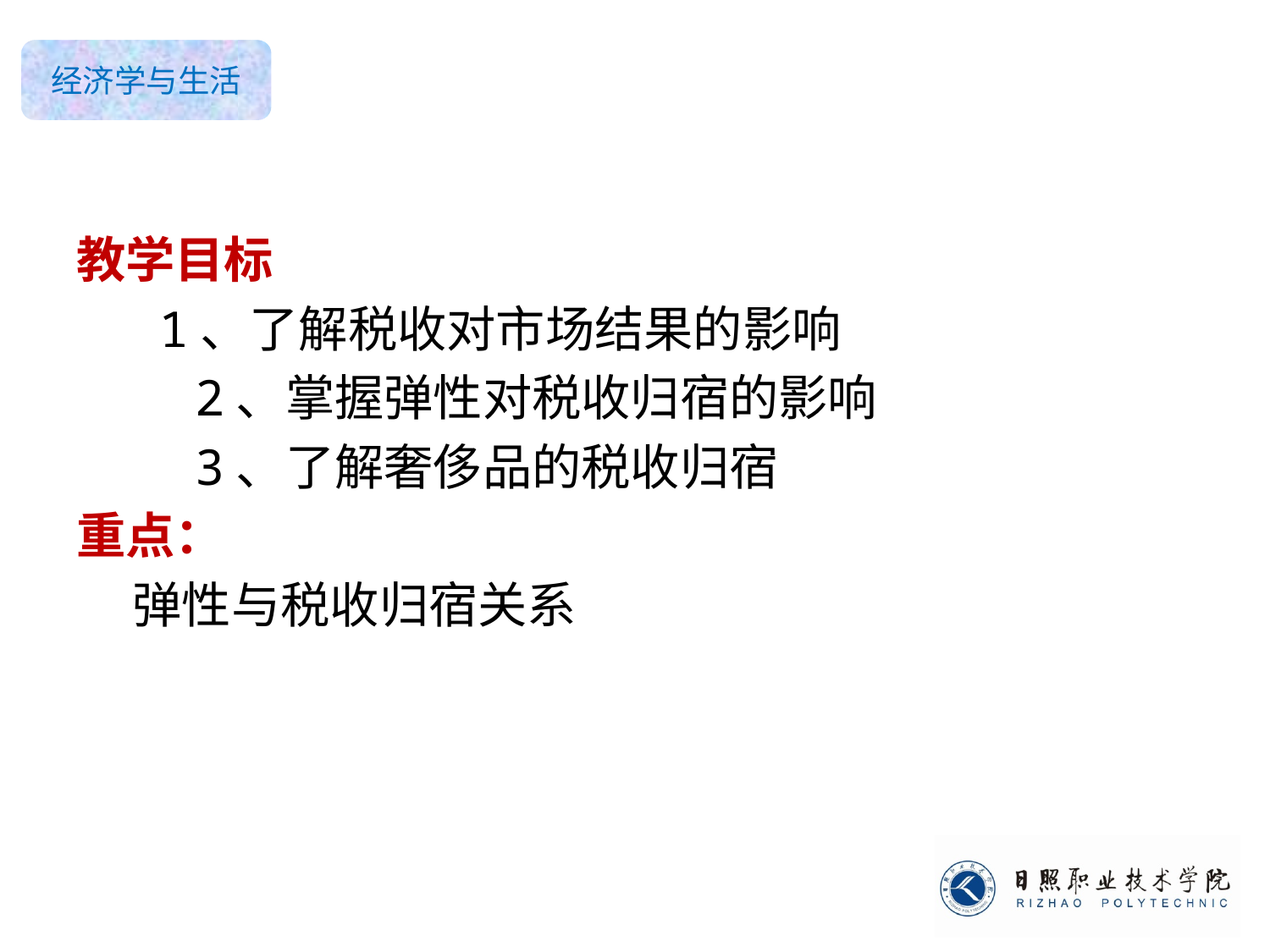

教学目标
      1、了解税收对市场结果的影响
    2、掌握弹性对税收归宿的影响
    3、了解奢侈品的税收归宿
重点：
    弹性与税收归宿关系